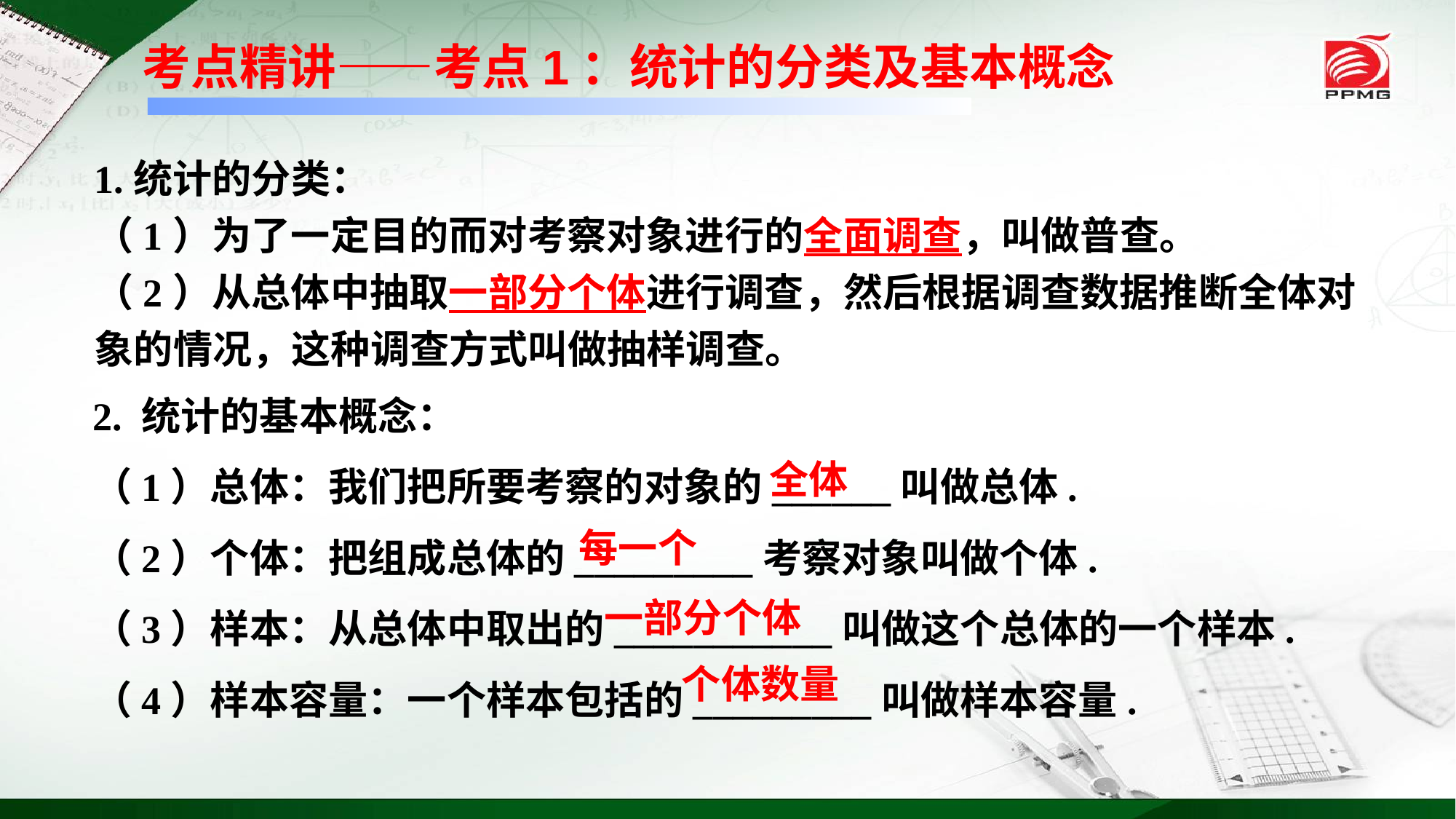

考点精讲——考点1：统计的分类及基本概念

1.统计的分类：
（1）为了一定目的而对考察对象进行的全面调查，叫做普查。
（2）从总体中抽取一部分个体进行调查，然后根据调查数据推断全体对象的情况，这种调查方式叫做抽样调查。
2. 统计的基本概念：
（1）总体：我们把所要考察的对象的______叫做总体.
（2）个体：把组成总体的_________考察对象叫做个体.
（3）样本：从总体中取出的___________叫做这个总体的一个样本.
（4）样本容量：一个样本包括的_________叫做样本容量.
全体
每一个
一部分个体
个体数量